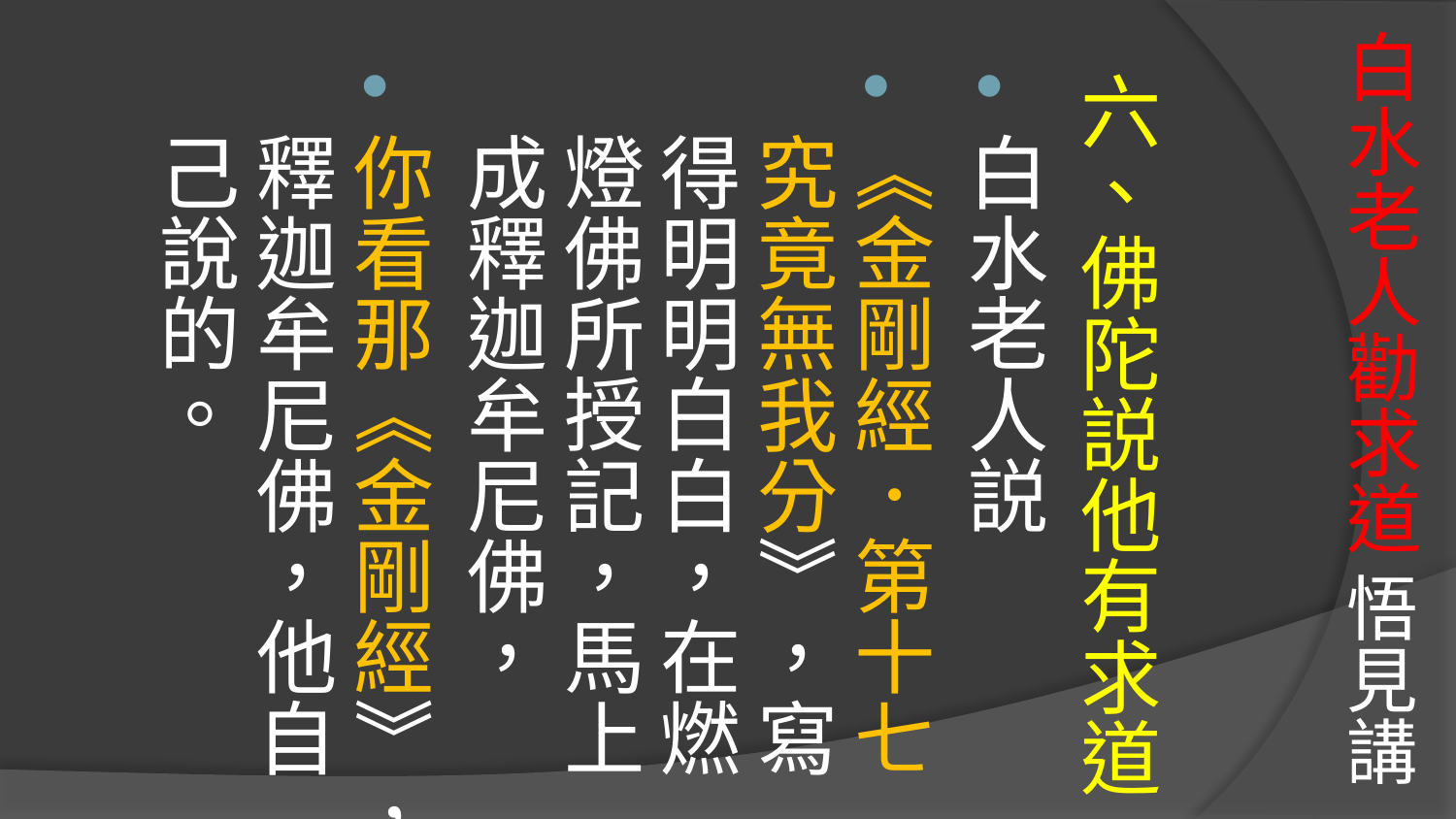

# 白水老人勸求道 悟見講
六、佛陀説他有求道
白水老人説
《金剛經．第十七究竟無我分》，寫得明明白白，在燃燈佛所授記，馬上成釋迦牟尼佛，
你看那《金剛經》，釋迦牟尼佛，他自己說的。